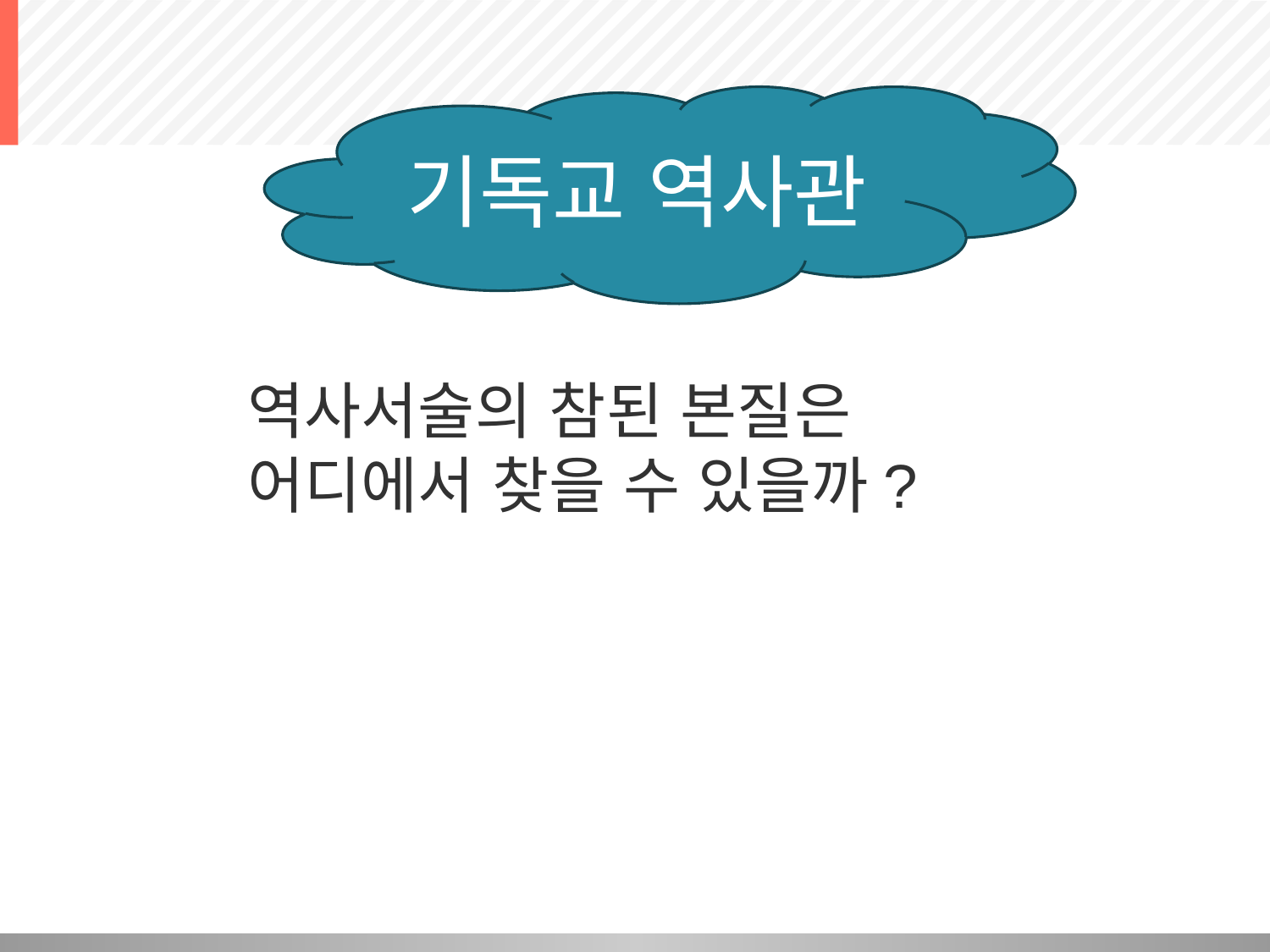

기독교 역사관
역사서술의 참된 본질은 어디에서 찾을 수 있을까?